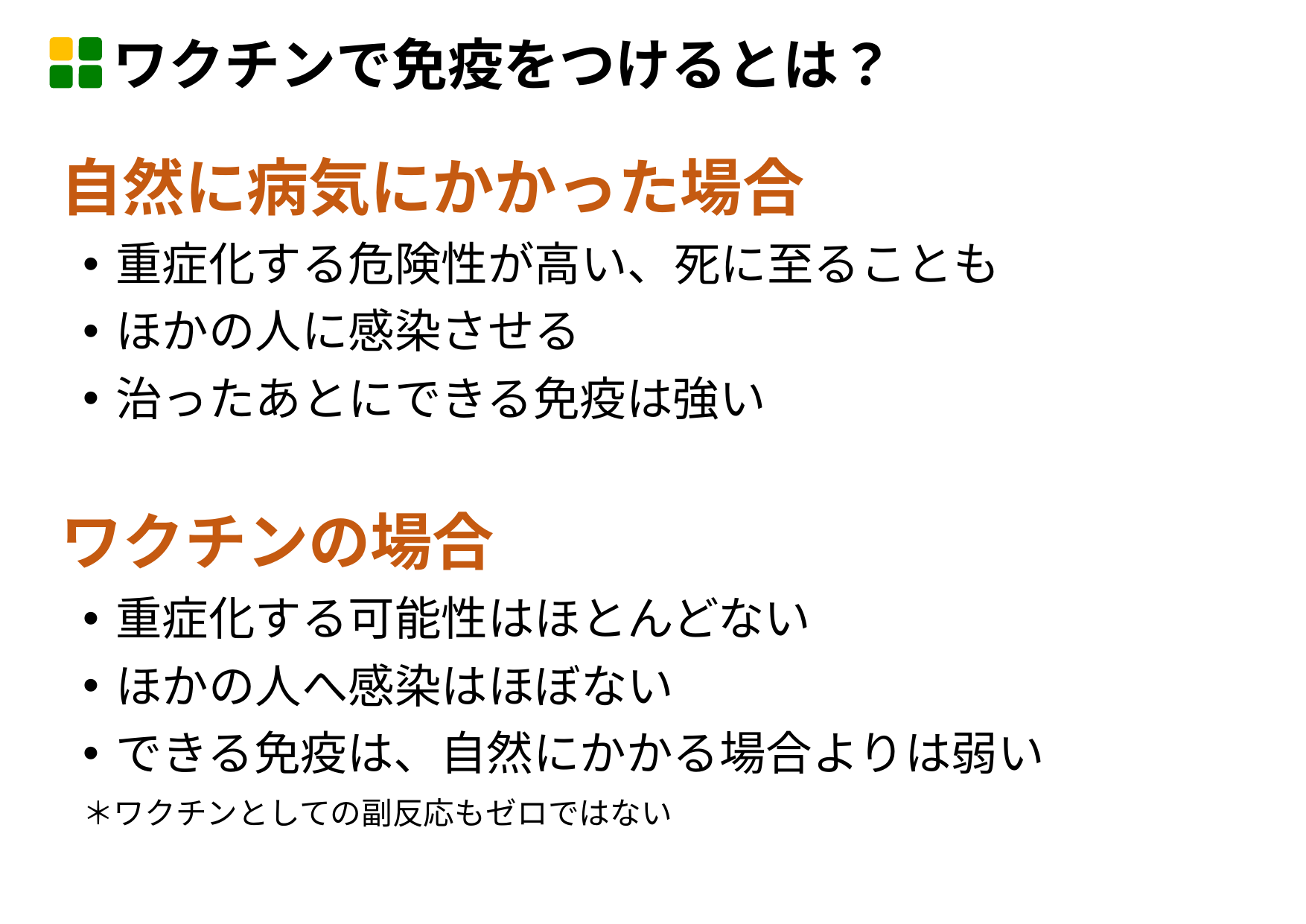

ワクチンで免疫をつけるとは？

自然に病気にかかった場合
重症化する危険性が高い、死に至ることも
ほかの人に感染させる
治ったあとにできる免疫は強い

ワクチンの場合
重症化する可能性はほとんどない
ほかの人へ感染はほぼない
できる免疫は、自然にかかる場合よりは弱い
＊ワクチンとしての副反応もゼロではない